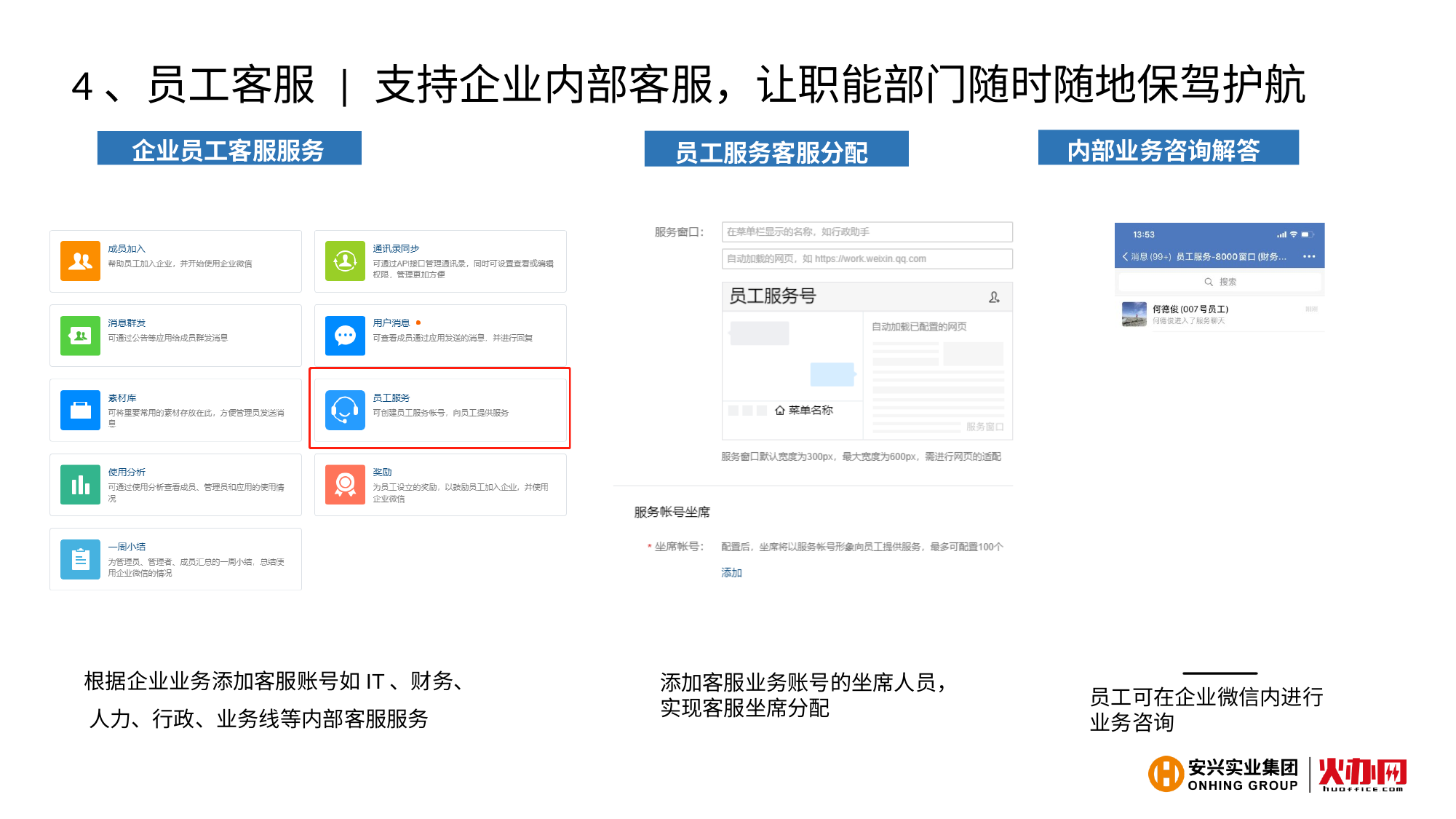

4、员工客服 | 支持企业内部客服，让职能部门随时随地保驾护航
内部业务咨询解答
员工服务客服分配
企业员工客服服务

根据企业业务添加客服账号如IT、财务、 人力、行政、业务线等内部客服服务
添加客服业务账号的坐席人员，
实现客服坐席分配
员工可在企业微信内进行 业务咨询